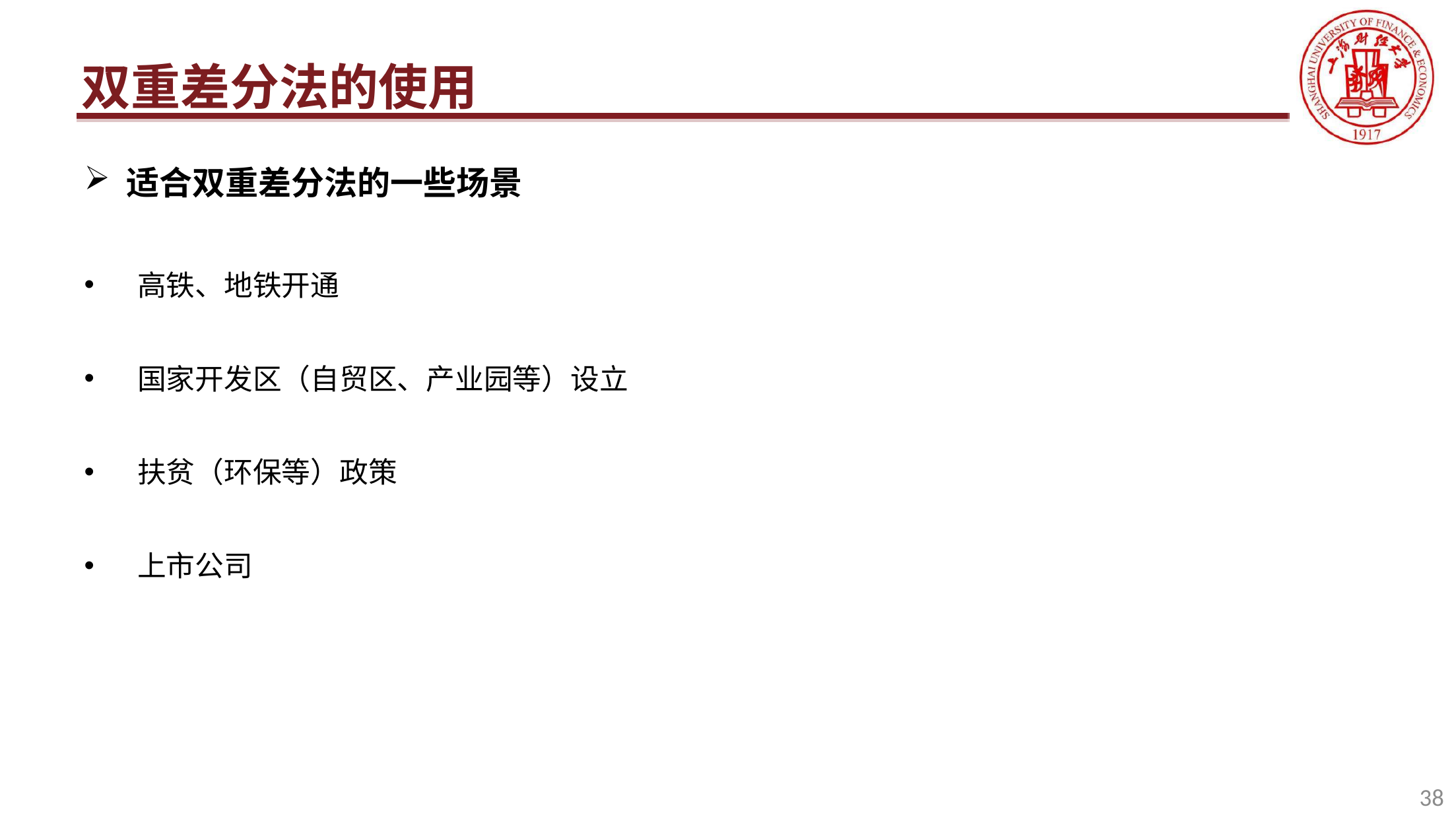

双重差分法的使用
适合双重差分法的一些场景

高铁、地铁开通

国家开发区（自贸区、产业园等）设立

扶贫（环保等）政策

上市公司

38